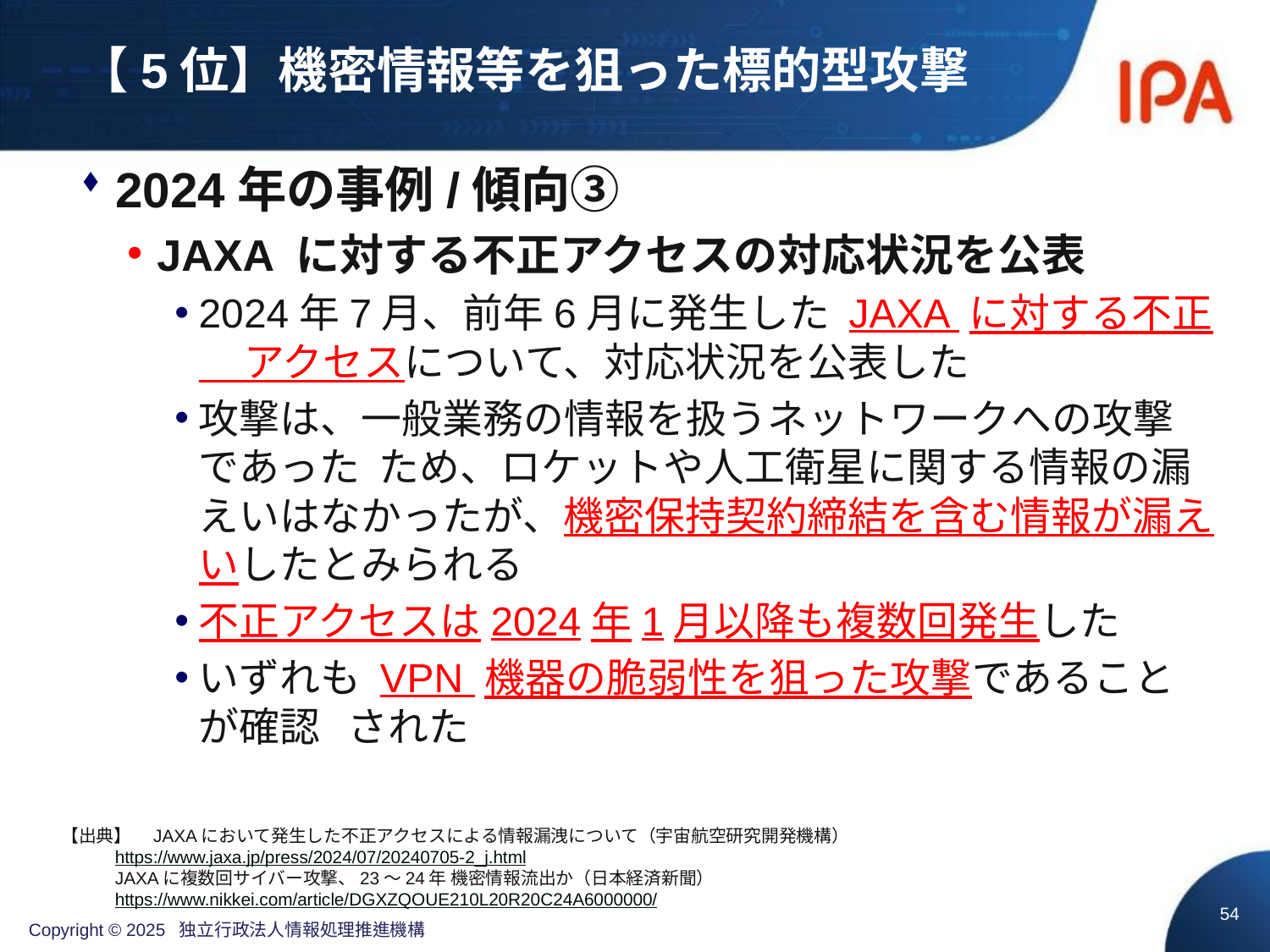

# 【5位】機密情報等を狙った標的型攻撃
2024年の事例/傾向③
JAXA に対する不正アクセスの対応状況を公表
2024年7月、前年6月に発生した JAXA に対する不正      アクセスについて、対応状況を公表した
攻撃は、一般業務の情報を扱うネットワークへの攻撃であった  ため、ロケットや人工衛星に関する情報の漏えいはなかったが、機密保持契約締結を含む情報が漏えいしたとみられる
不正アクセスは2024年1月以降も複数回発生した
いずれも VPN 機器の脆弱性を狙った攻撃であることが確認   された
【出典】　JAXAにおいて発生した不正アクセスによる情報漏洩について（宇宙航空研究開発機構）
           https://www.jaxa.jp/press/2024/07/20240705-2_j.html
           JAXAに複数回サイバー攻撃、23〜24年 機密情報流出か（日本経済新聞）
           https://www.nikkei.com/article/DGXZQOUE210L20R20C24A6000000/
54
Copyright © 2025  独立行政法人情報処理推進機構